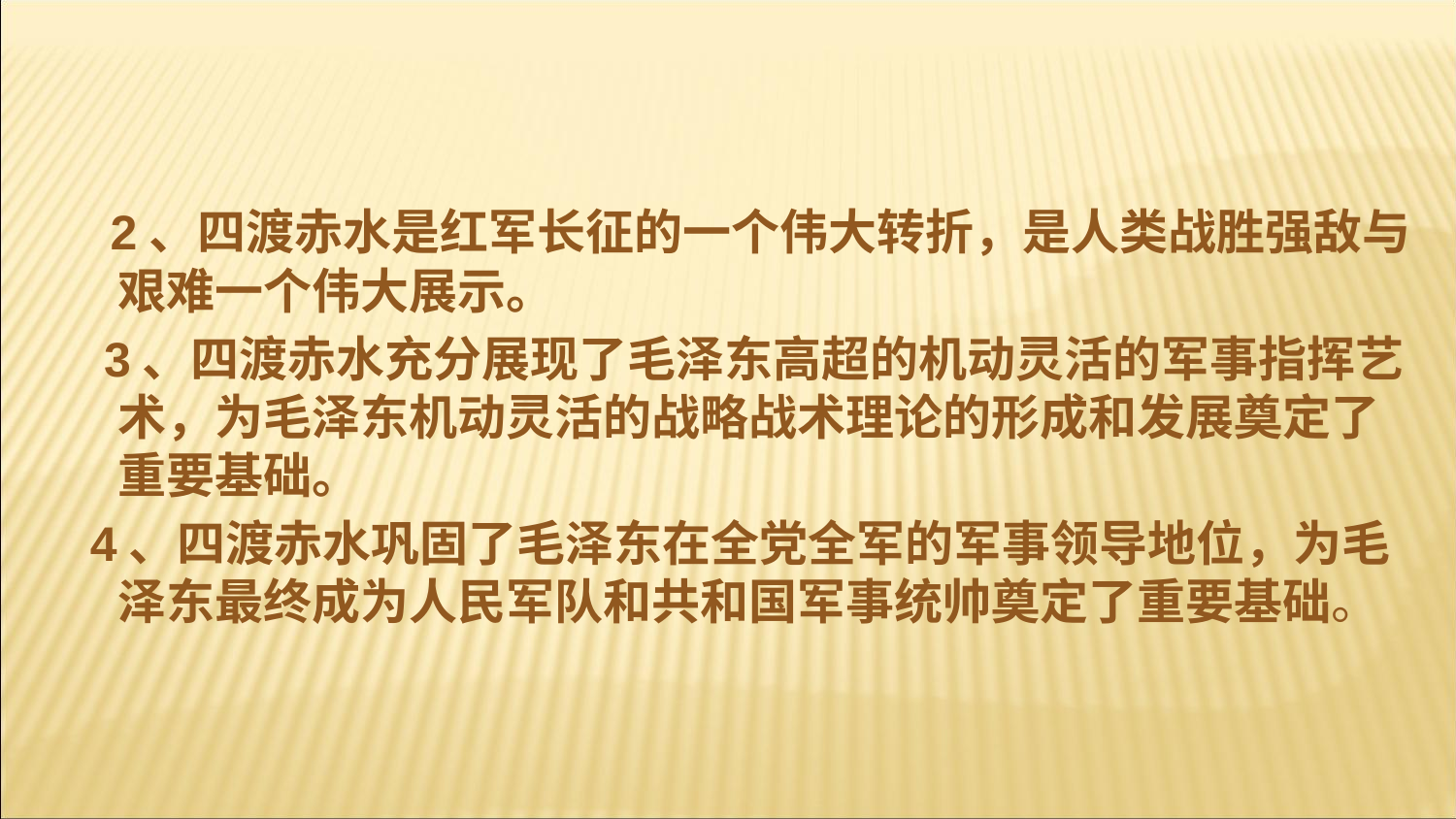

2、四渡赤水是红军长征的一个伟大转折，是人类战胜强敌与艰难一个伟大展示。
   3、四渡赤水充分展现了毛泽东高超的机动灵活的军事指挥艺术，为毛泽东机动灵活的战略战术理论的形成和发展奠定了重要基础。
  4、四渡赤水巩固了毛泽东在全党全军的军事领导地位，为毛泽东最终成为人民军队和共和国军事统帅奠定了重要基础。